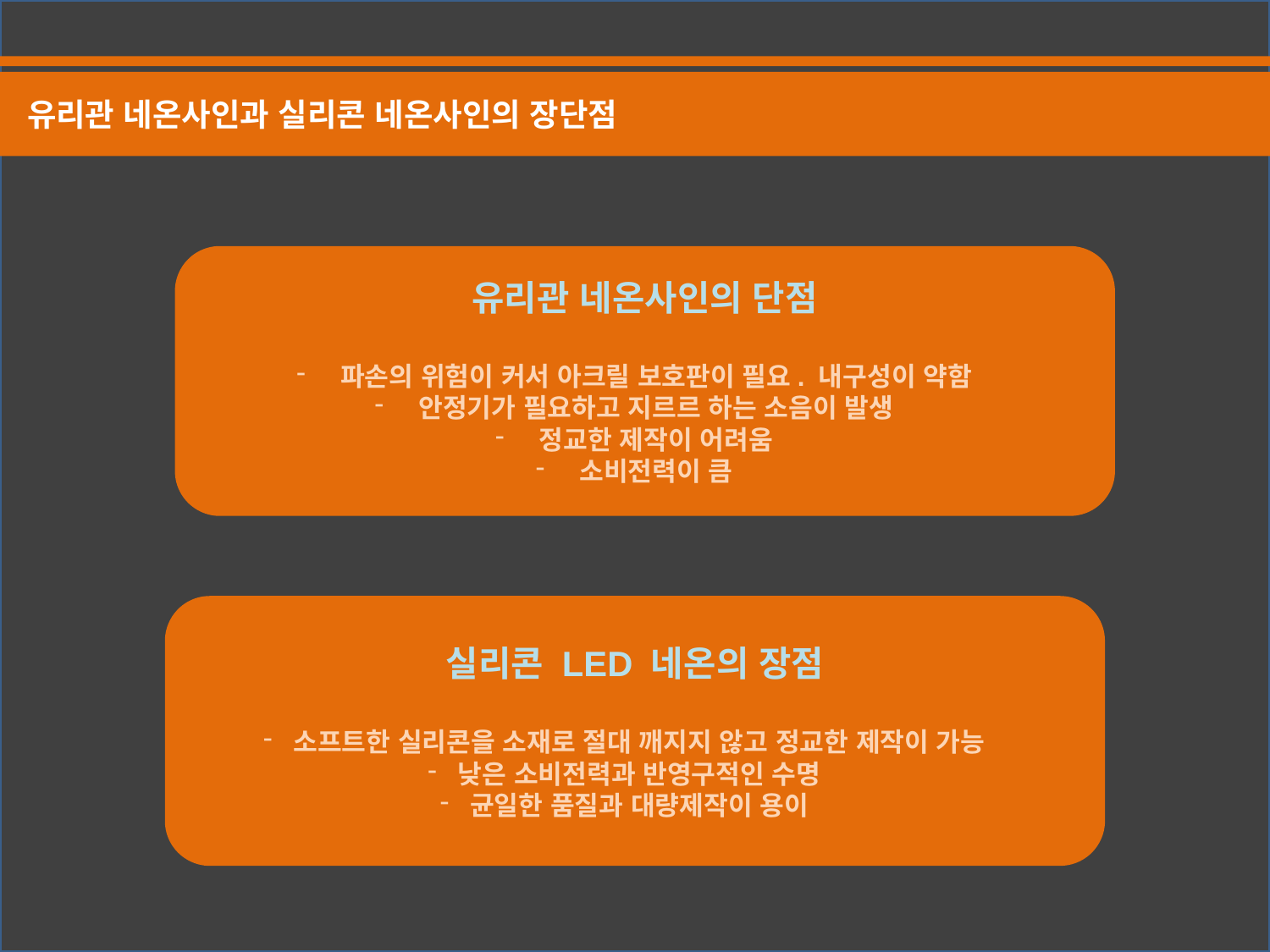

유리관 네온사인과 실리콘 네온사인의 장단점
유리관 네온사인의 단점

 파손의 위험이 커서 아크릴 보호판이 필요. 내구성이 약함
 안정기가 필요하고 지르르 하는 소음이 발생
 정교한 제작이 어려움
 소비전력이 큼
실리콘 LED 네온의 장점

소프트한 실리콘을 소재로 절대 깨지지 않고 정교한 제작이 가능
낮은 소비전력과 반영구적인 수명
균일한 품질과 대량제작이 용이